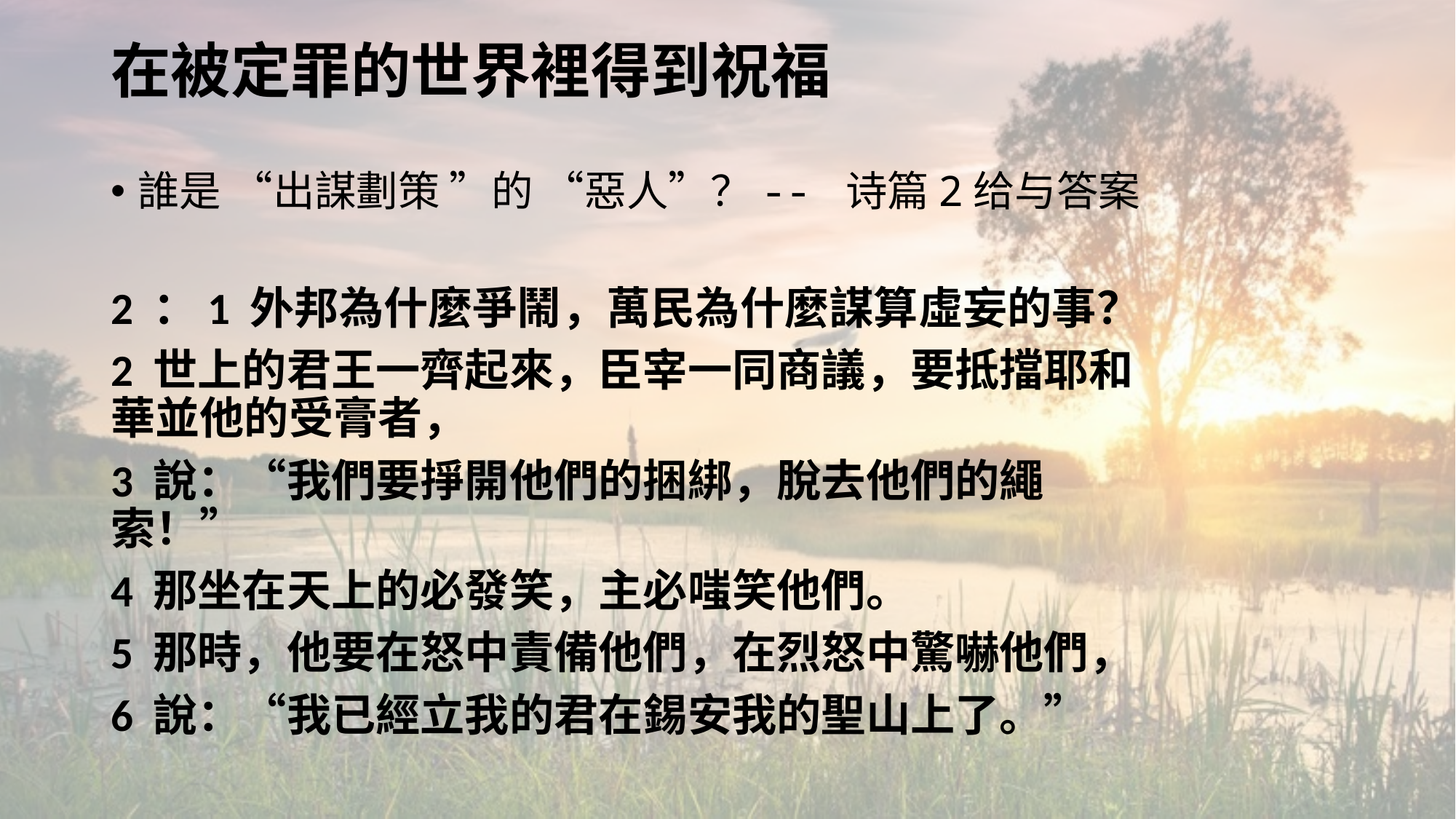

# 在被定罪的世界裡得到祝福
誰是 “出謀劃策 ”的 “惡人”？-- 诗篇2给与答案

2 ：1 外邦為什麼爭鬧，萬民為什麼謀算虛妄的事？
2 世上的君王一齊起來，臣宰一同商議，要抵擋耶和華並他的受膏者，
3 說：“我們要掙開他們的捆綁，脫去他們的繩索！”
4 那坐在天上的必發笑，主必嗤笑他們。
5 那時，他要在怒中責備他們，在烈怒中驚嚇他們，
6 說：“我已經立我的君在錫安我的聖山上了。”